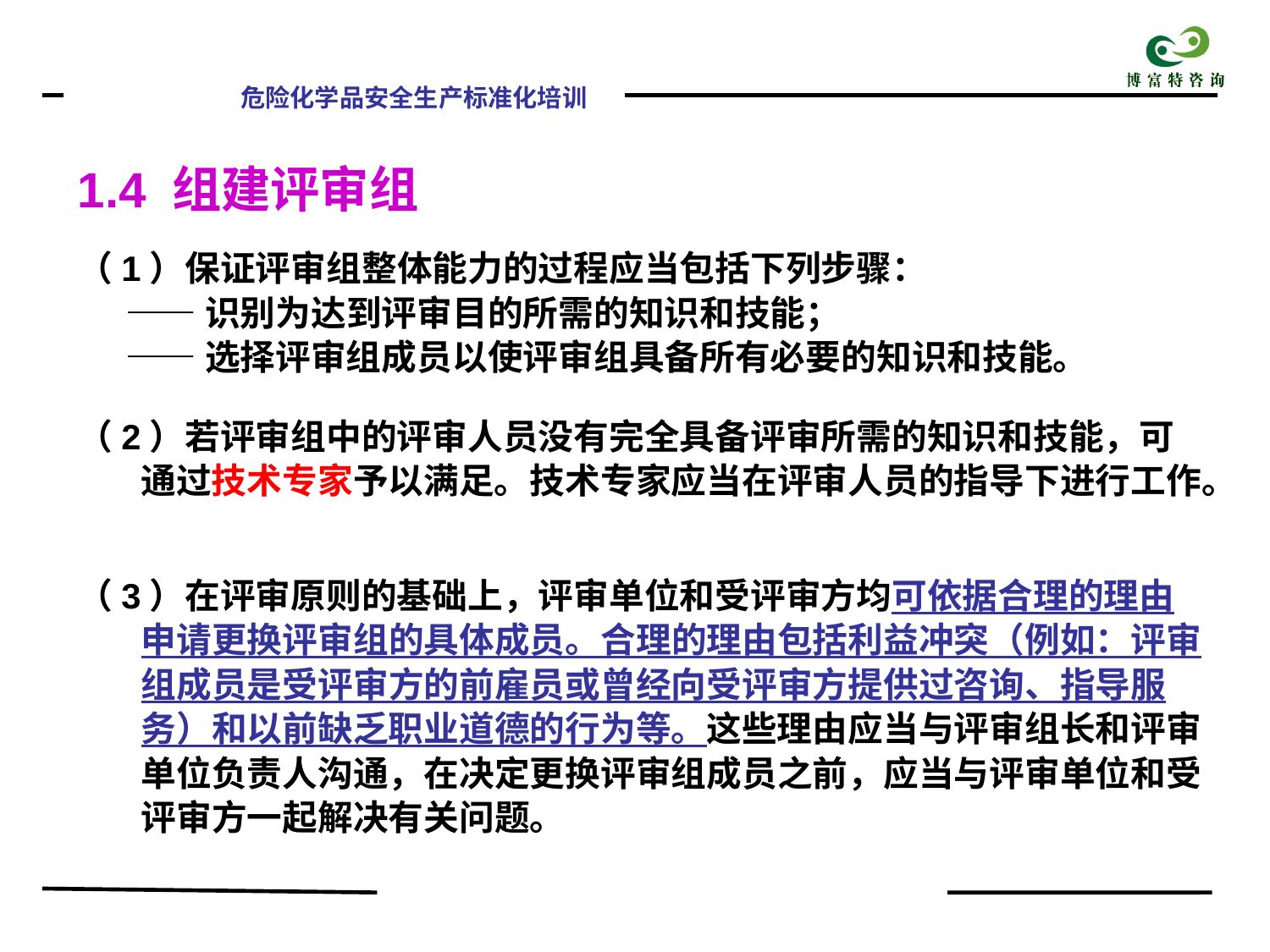

1.4 组建评审组
（1）保证评审组整体能力的过程应当包括下列步骤：
      ——识别为达到评审目的所需的知识和技能；
      ——选择评审组成员以使评审组具备所有必要的知识和技能。
（2）若评审组中的评审人员没有完全具备评审所需的知识和技能，可通过技术专家予以满足。技术专家应当在评审人员的指导下进行工作。
（3）在评审原则的基础上，评审单位和受评审方均可依据合理的理由申请更换评审组的具体成员。合理的理由包括利益冲突（例如：评审组成员是受评审方的前雇员或曾经向受评审方提供过咨询、指导服务）和以前缺乏职业道德的行为等。这些理由应当与评审组长和评审单位负责人沟通，在决定更换评审组成员之前，应当与评审单位和受评审方一起解决有关问题。